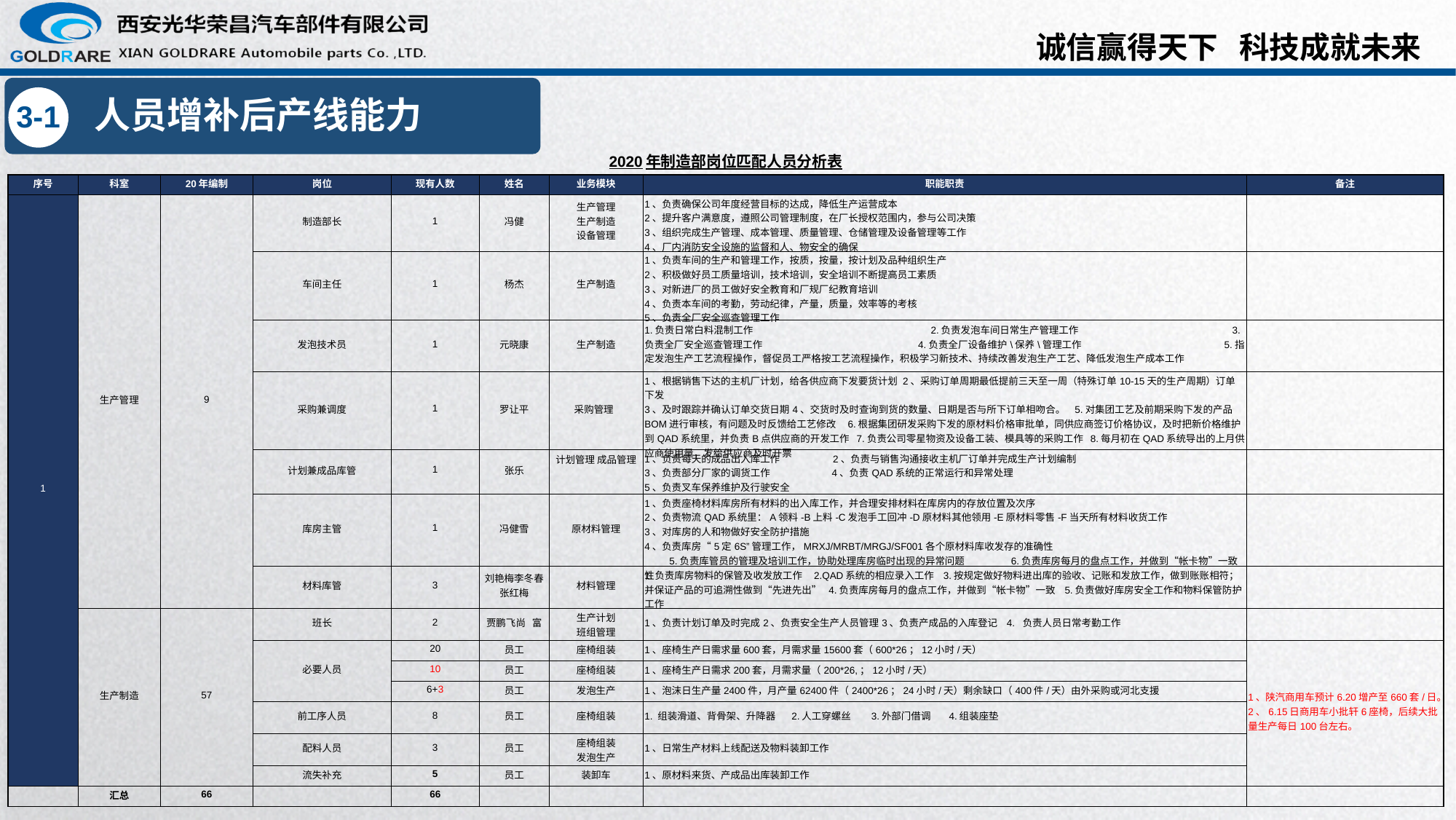

人员增补后产线能力

3-1
| 2020年制造部岗位匹配人员分析表 |  |  |  |  |  |  |  |  |
| --- | --- | --- | --- | --- | --- | --- | --- | --- |
| 序号 | 科室 | 20年编制 | 岗位 | 现有人数 | 姓名 | 业务模块 | 职能职责 | 备注 |
| 1 | 生产管理 | 9 | 制造部长 | 1 | 冯健 | 生产管理 生产制造 设备管理 | 1、负责确保公司年度经营目标的达成，降低生产运营成本 2、提升客户满意度，遵照公司管理制度，在厂长授权范围内，参与公司决策 3、组织完成生产管理、成本管理、质量管理、仓储管理及设备管理等工作 4、厂内消防安全设施的监督和人、物安全的确保 |  |
|  |  |  | 车间主任 | 1 | 杨杰 | 生产制造 | 1、负责车间的生产和管理工作，按质，按量，按计划及品种组织生产 2、积极做好员工质量培训，技术培训，安全培训不断提高员工素质 3、对新进厂的员工做好安全教育和厂规厂纪教育培训 4、负责本车间的考勤，劳动纪律，产量，质量，效率等的考核 5、负责全厂安全巡查管理工作 |  |
|  |  |  | 发泡技术员 | 1 | 元晓康 | 生产制造 | 1.负责日常白料混制工作 2.负责发泡车间日常生产管理工作 3.负责全厂安全巡查管理工作 4.负责全厂设备维护\保养\管理工作 5.指定发泡生产工艺流程操作，督促员工严格按工艺流程操作，积极学习新技术、持续改善发泡生产工艺、降低发泡生产成本工作 |  |
|  |  |  | 采购兼调度 | 1 | 罗让平 | 采购管理 | 1、根据销售下达的主机厂计划，给各供应商下发要货计划 2、采购订单周期最低提前三天至一周（特殊订单10-15天的生产周期）订单下发 3、及时跟踪并确认订单交货日期4、交货时及时查询到货的数量、日期是否与所下订单相吻合。 5.对集团工艺及前期采购下发的产品BOM进行审核，有问题及时反馈给工艺修改 6.根据集团研发采购下发的原材料价格审批单，同供应商签订价格协议，及时把新价格维护到QAD系统里，并负责B点供应商的开发工作 7.负责公司零星物资及设备工装、模具等的采购工作 8.每月初在QAD系统导出的上月供应商使用量，发给供应商及时开票 |  |
|  |  |  | 计划兼成品库管 | 1 | 张乐 | 计划管理 成品管理 | 1、负责每天的成品出入库工作 2、负责与销售沟通接收主机厂订单并完成生产计划编制 3、负责部分厂家的调货工作 4、负责QAD系统的正常运行和异常处理 5、负责叉车保养维护及行驶安全 |  |
|  |  |  | 库房主管 | 1 | 冯健雪 | 原材料管理 | 1、负责座椅材料库房所有材料的出入库工作，并合理安排材料在库房内的存放位置及次序 2、负责物流QAD系统里：A领料-B上料-C发泡手工回冲-D原材料其他领用-E原材料零售-F当天所有材料收货工作 3、对库房的人和物做好安全防护措施 4、负责库房“5定6S”管理工作，MRXJ/MRBT/MRGJ/SF001各个原材料库收发存的准确性 5.负责库管员的管理及培训工作，协助处理库房临时出现的异常问题 6.负责库房每月的盘点工作，并做到“帐卡物”一致性 |  |
|  |  |  | 材料库管 | 3 | 刘艳梅李冬春张红梅 | 材料管理 | 1.负责库房物料的保管及收发放工作 2.QAD系统的相应录入工作 3.按规定做好物料进出库的验收、记账和发放工作，做到账账相符；并保证产品的可追溯性做到“先进先出” 4.负责库房每月的盘点工作，并做到“帐卡物”一致 5.负责做好库房安全工作和物料保管防护工作 |  |
|  | 生产制造 | 57 | 班长 | 2 | 贾鹏飞尚 富 | 生产计划 班组管理 | 1、负责计划订单及时完成2、负责安全生产人员管理3、负责产成品的入库登记 4. 负责人员日常考勤工作 |  |
|  |  |  | 必要人员 | 20 | 员工 | 座椅组装 | 1、座椅生产日需求量600套，月需求量15600套（600\*26；12小时/天） | 1、陕汽商用车预计6.20增产至660套/日。 2、6.15日商用车小批轩6座椅，后续大批量生产每日100台左右。 |
|  |  |  |  | 10 | 员工 | 座椅组装 | 1、座椅生产日需求200套，月需求量（200\*26,；12小时/天） |  |
|  |  |  |  | 6+3 | 员工 | 发泡生产 | 1、泡沫日生产量2400件，月产量62400件（2400\*26；24小时/天）剩余缺口（400件/天）由外采购或河北支援 |  |
|  |  |  | 前工序人员 | 8 | 员工 | 座椅组装 | 1. 组装滑道、背骨架、升降器 2.人工穿螺丝 3.外部门借调 4.组装座垫 |  |
|  |  |  | 配料人员 | 3 | 员工 | 座椅组装 发泡生产 | 1、日常生产材料上线配送及物料装卸工作 |  |
|  |  |  | 流失补充 | 5 | 员工 | 装卸车 | 1、原材料来货、产成品出库装卸工作 |  |
|  | 汇总 | 66 |  | 66 |  |  |  |  |